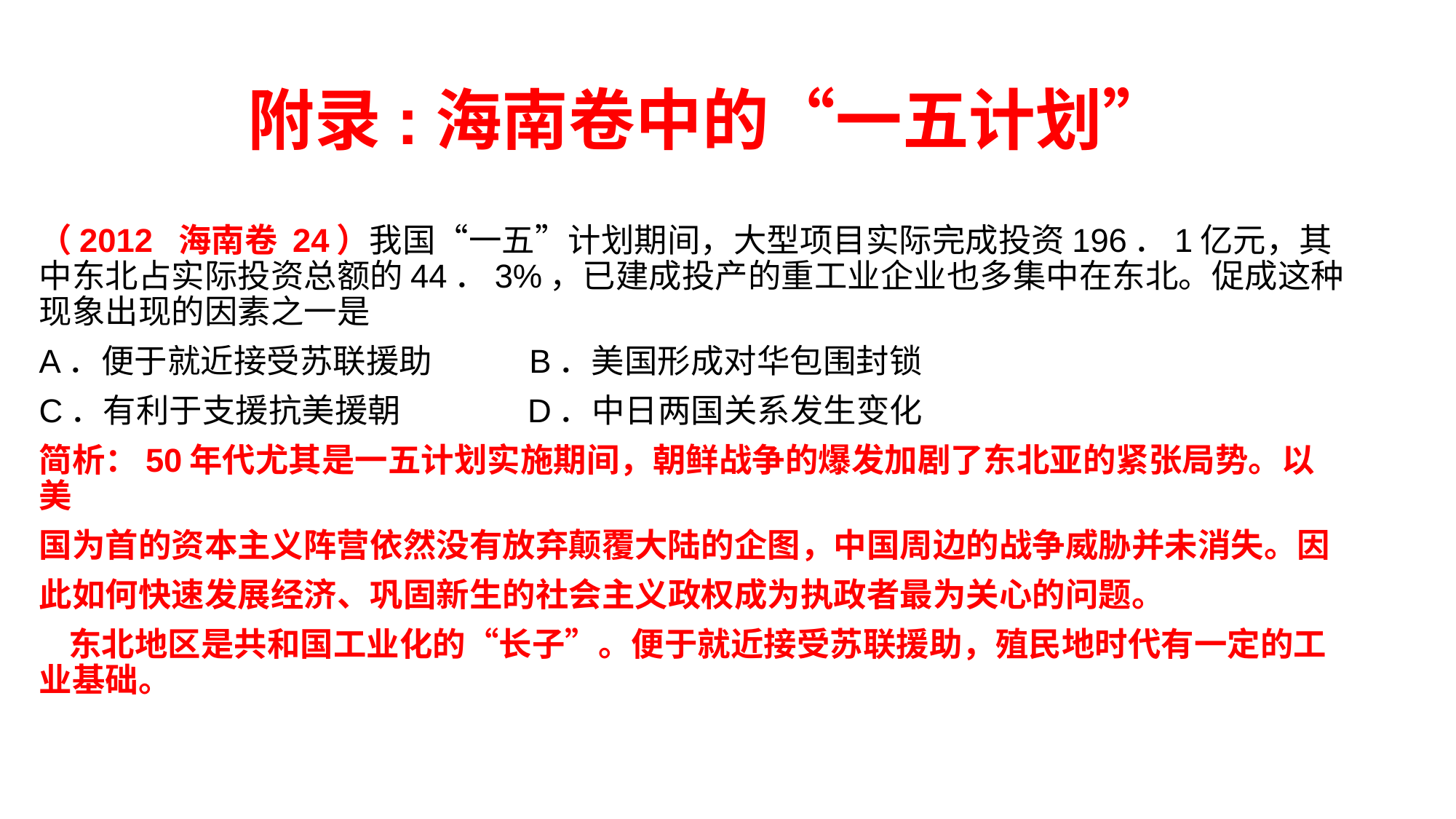

# 附录:海南卷中的“一五计划”
（2012  海南卷 24）我国“一五”计划期间，大型项目实际完成投资196．1亿元，其中东北占实际投资总额的44．3%，已建成投产的重工业企业也多集中在东北。促成这种现象出现的因素之一是
A．便于就近接受苏联援助            B．美国形成对华包围封锁
C．有利于支援抗美援朝                D．中日两国关系发生变化
简析：50年代尤其是一五计划实施期间，朝鲜战争的爆发加剧了东北亚的紧张局势。以美
国为首的资本主义阵营依然没有放弃颠覆大陆的企图，中国周边的战争威胁并未消失。因
此如何快速发展经济、巩固新生的社会主义政权成为执政者最为关心的问题。
   东北地区是共和国工业化的“长子”。便于就近接受苏联援助，殖民地时代有一定的工业基础。